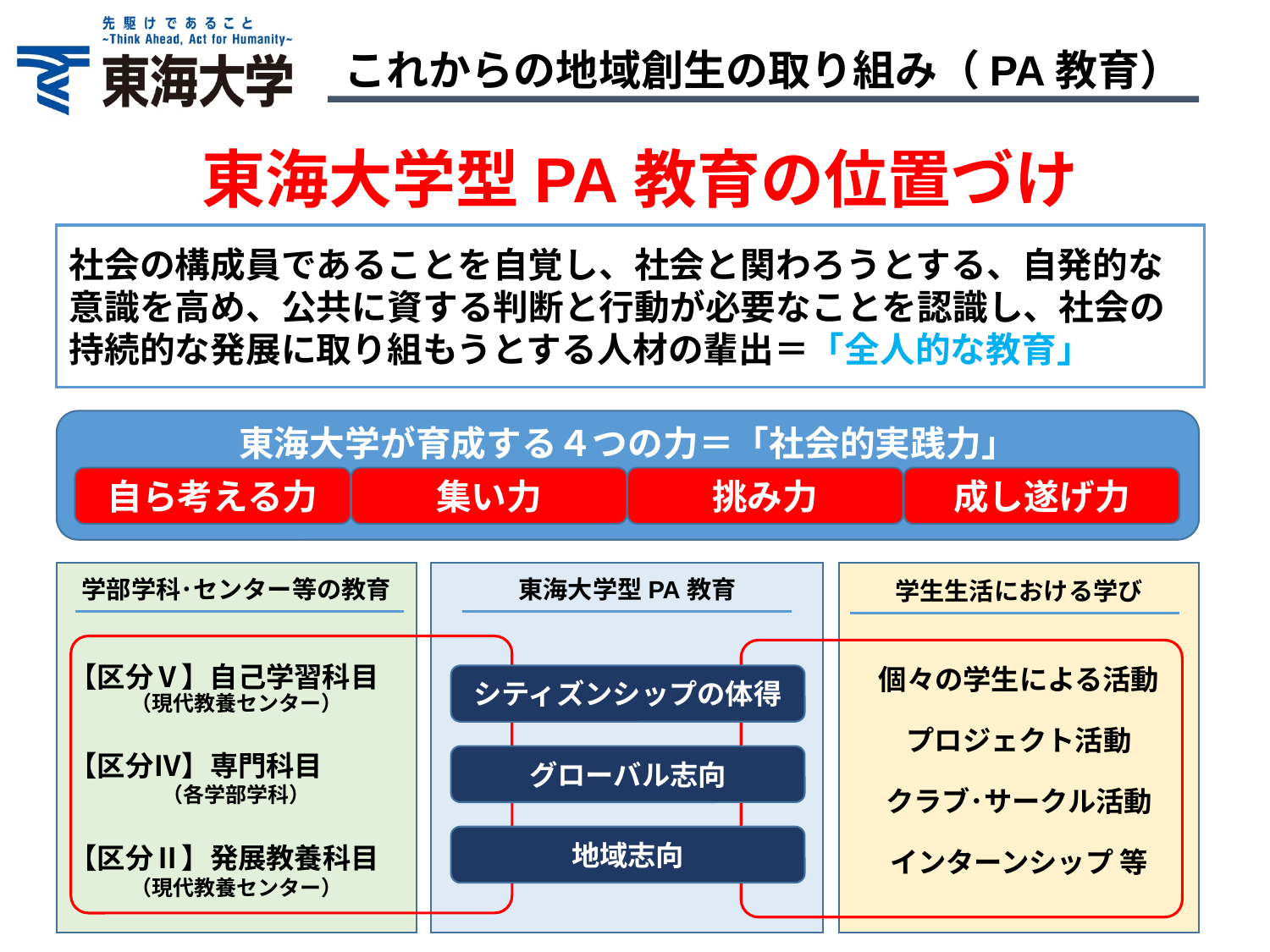

# これからの地域創生の取り組み（PA教育）

東海大学型PA教育の位置づけ
社会の構成員であることを自覚し、社会と関わろうとする、自発的な意識を高め、公共に資する判断と行動が必要なことを認識し、社会の持続的な発展に取り組もうとする人材の輩出＝「全人的な教育」

東海大学が育成する４つの力＝「社会的実践力」
自ら考える力
集い力
挑み力
成し遂げ力

学部学科･センター等の教育
東海大学型PA教育
学生生活における学び

【区分Ⅴ】自己学習科目
（現代教養センター）

【区分Ⅳ】専門科目
（各学部学科）

【区分Ⅱ】発展教養科目
（現代教養センター）

個々の学生による活動

プロジェクト活動

クラブ･サークル活動

インターンシップ 等
シティズンシップの体得
グローバル志向
地域志向